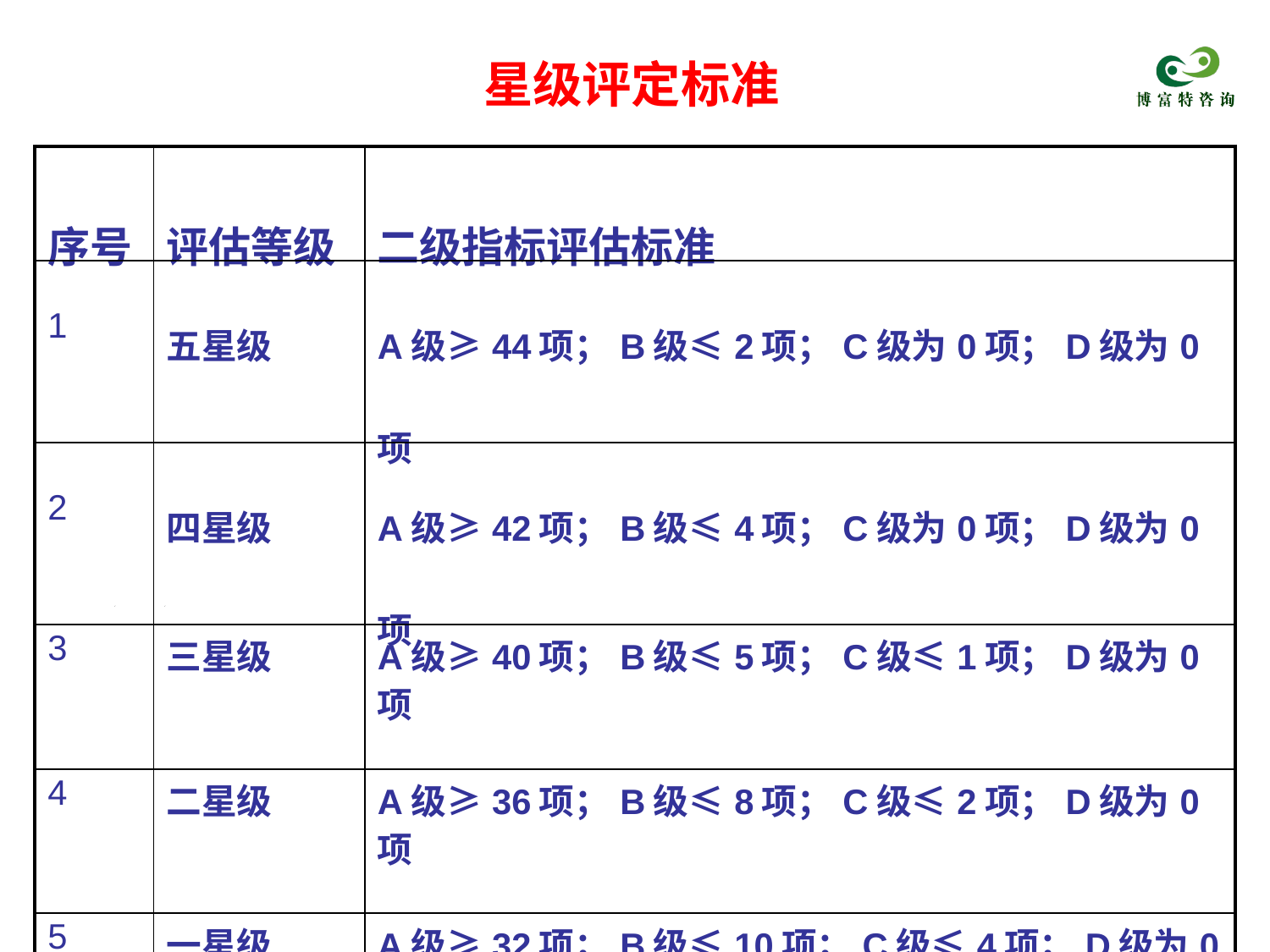

星级评定标准

| 序号 | 评估等级 | 二级指标评估标准 |
| --- | --- | --- |
| 1 | 五星级 | A级≥44项；B级≤2项；C级为0项；D级为0项 |
| 2 | 四星级 | A级≥42项；B级≤4项；C级为0项；D级为0项 |
| 3 | 三星级 | A级≥40项；B级≤5项；C级≤1项；D级为0项 |
| 4 | 二星级 | A级≥36项；B级≤8项；C级≤2项；D级为0项 |
| 5 | 一星级 | A级≥32项；B级≤10项；C级≤4项；D级为0项 |